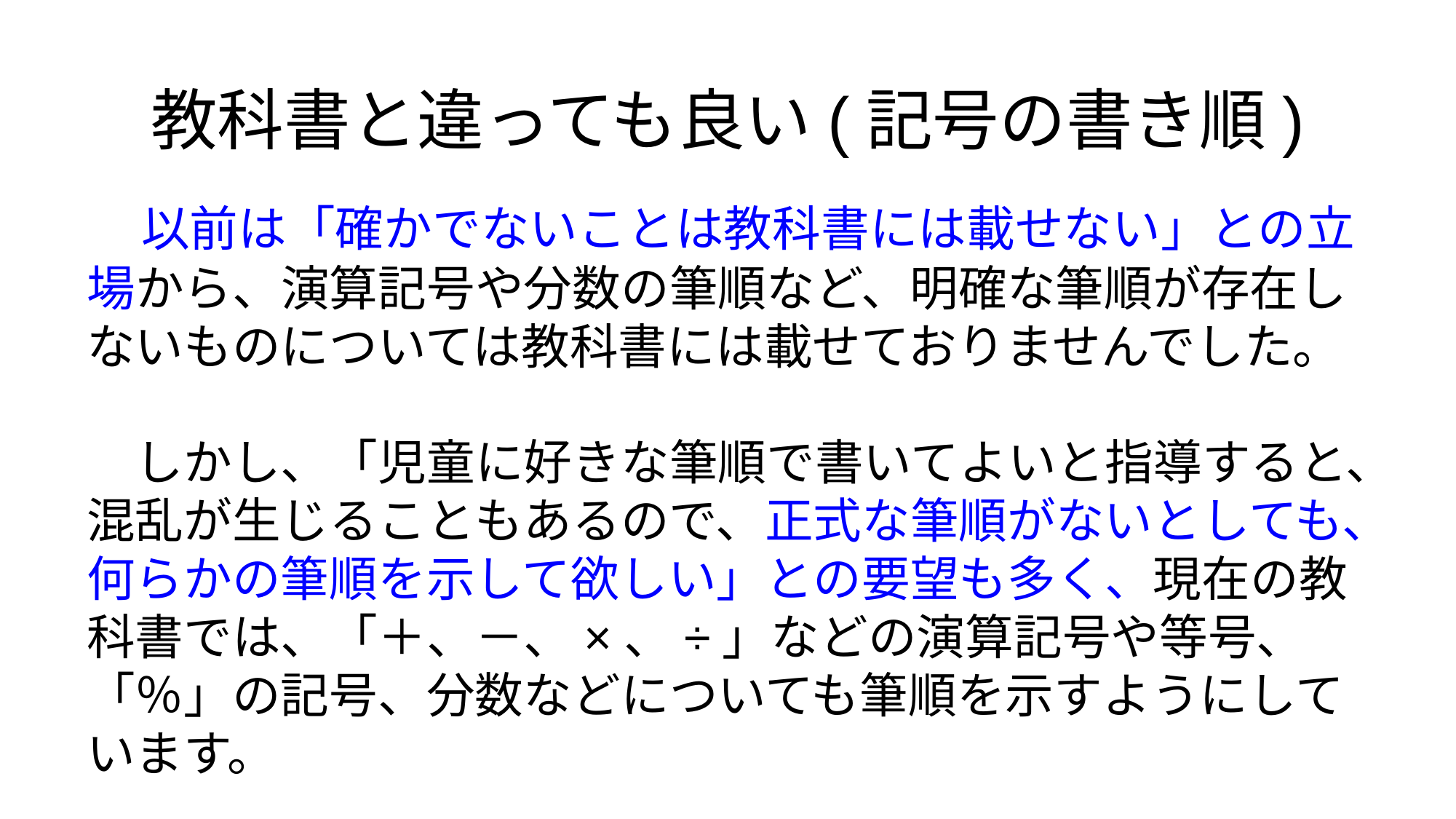

# 教科書と違っても良い(記号の書き順)
　以前は「確かでないことは教科書には載せない」との立場から、演算記号や分数の筆順など、明確な筆順が存在しないものについては教科書には載せておりませんでした。
　しかし、「児童に好きな筆順で書いてよいと指導すると、混乱が生じることもあるので、正式な筆順がないとしても、何らかの筆順を示して欲しい」との要望も多く、現在の教科書では、「＋、－、×、÷」などの演算記号や等号、「％」の記号、分数などについても筆順を示すようにしています。